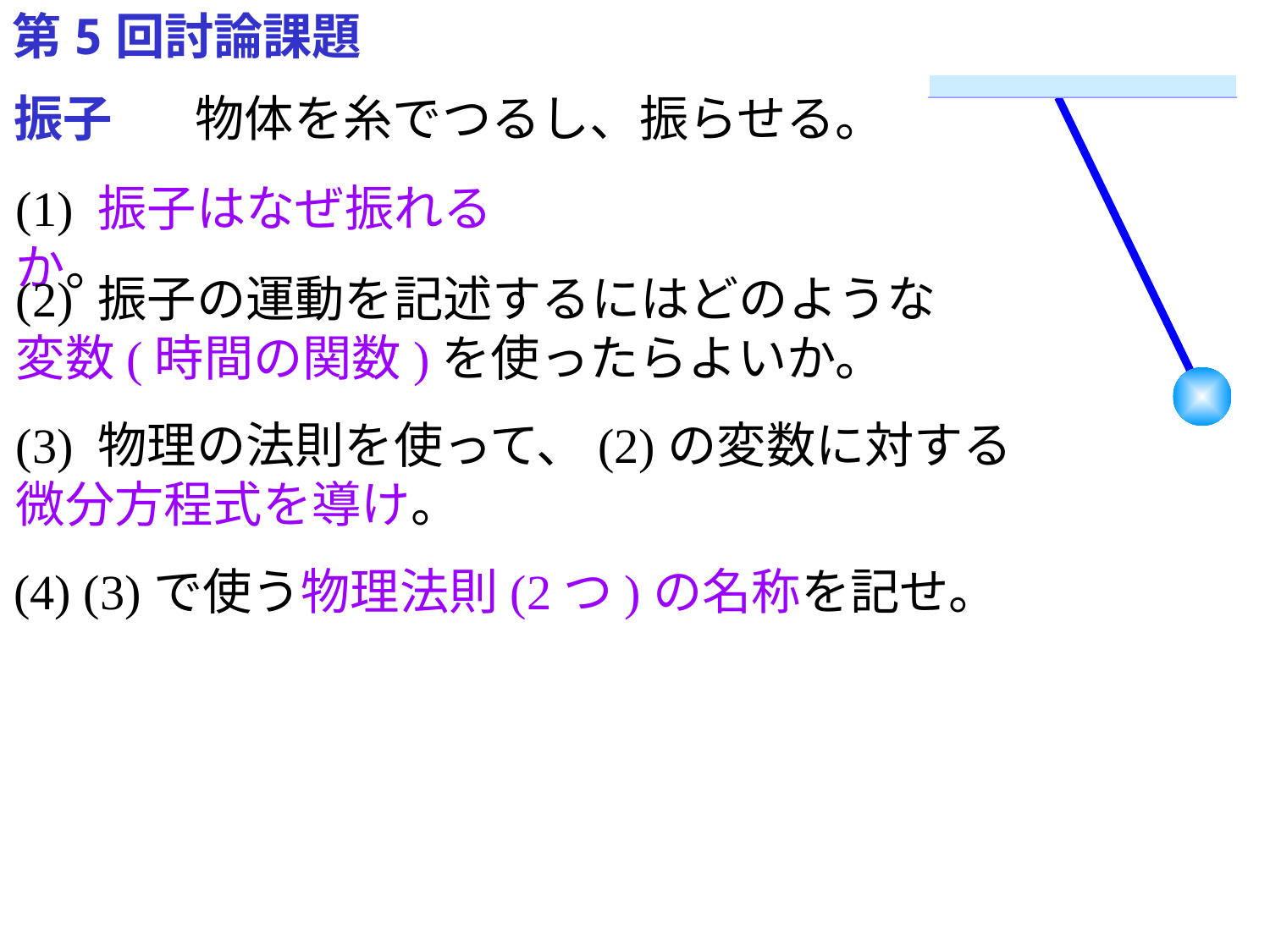

第5回討論課題

振子
物体を糸でつるし、振らせる。

(1) 振子はなぜ振れるか。
(2) 振子の運動を記述するにはどのような変数(時間の関数)を使ったらよいか。
(3) 物理の法則を使って、(2)の変数に対する微分方程式を導け。
(4) (3)で使う物理法則(2つ)の名称を記せ。